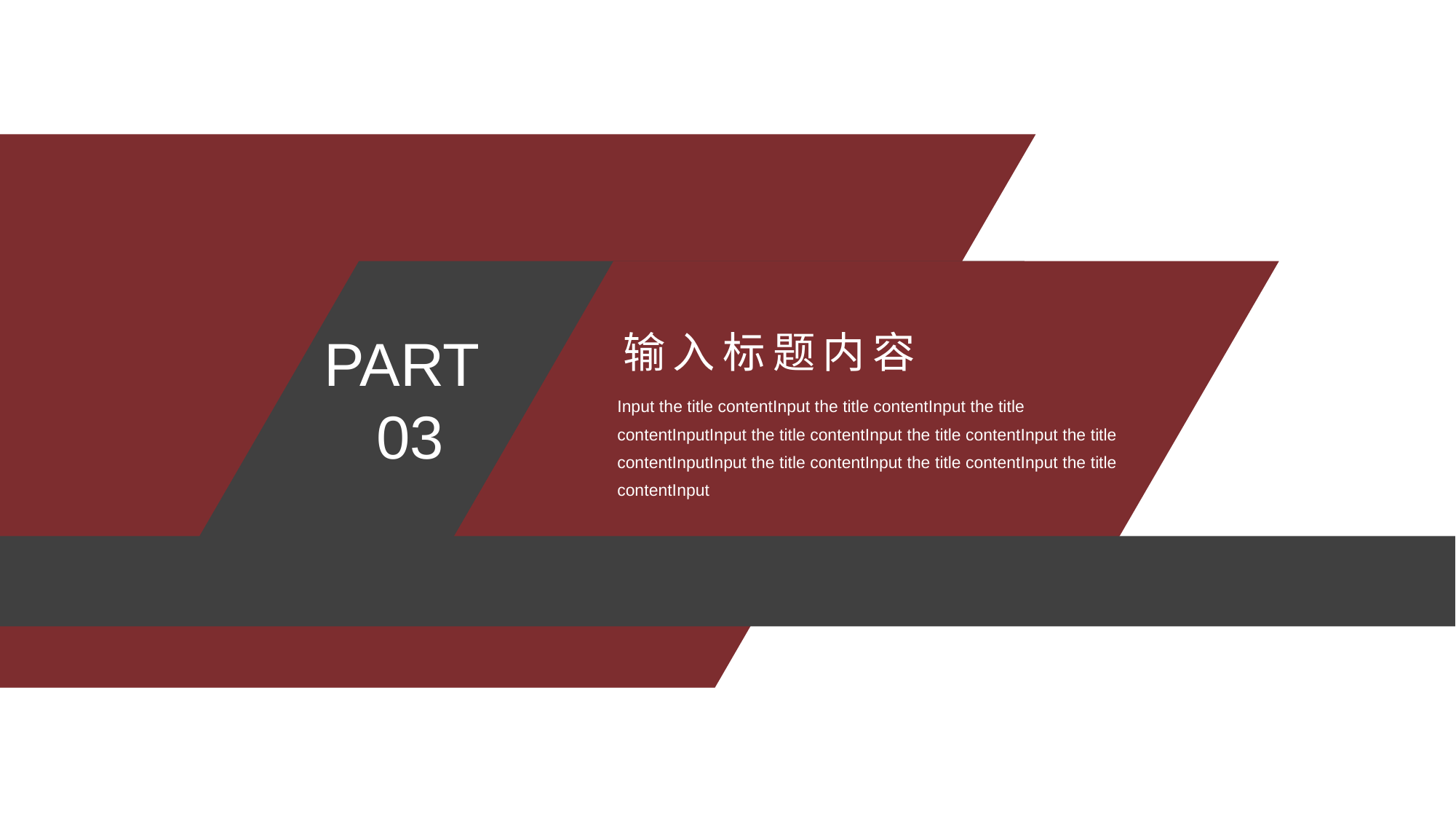

输入标题内容
PART
03
Input the title contentInput the title contentInput the title contentInputInput the title contentInput the title contentInput the title contentInputInput the title contentInput the title contentInput the title contentInput